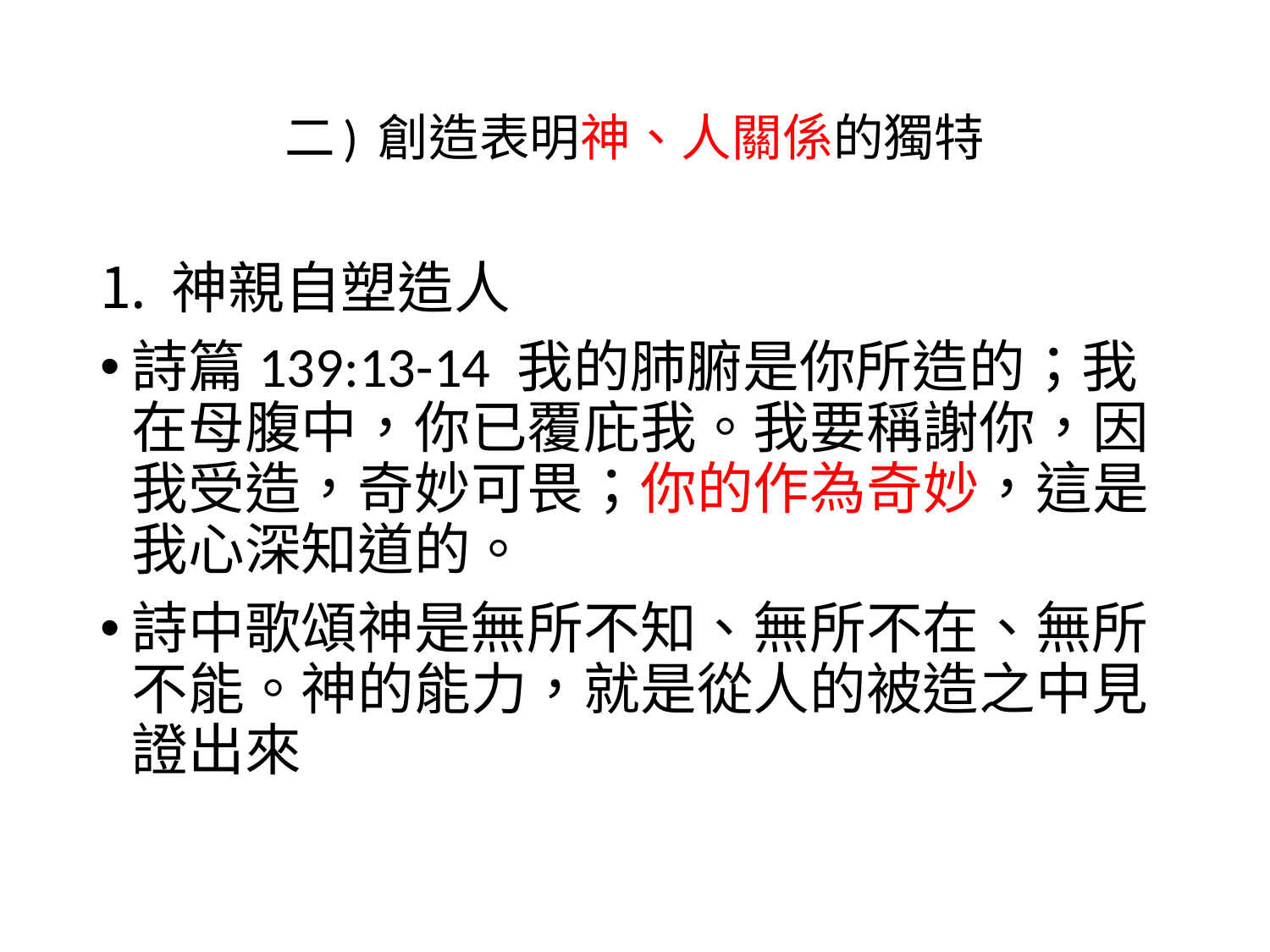

# 二) 創造表明神、人關係的獨特
神親自塑造人
詩篇139:13-14 我的肺腑是你所造的；我在母腹中，你已覆庇我。我要稱謝你，因我受造，奇妙可畏；你的作為奇妙，這是我心深知道的。
詩中歌頌神是無所不知、無所不在、無所不能。神的能力，就是從人的被造之中見證出來